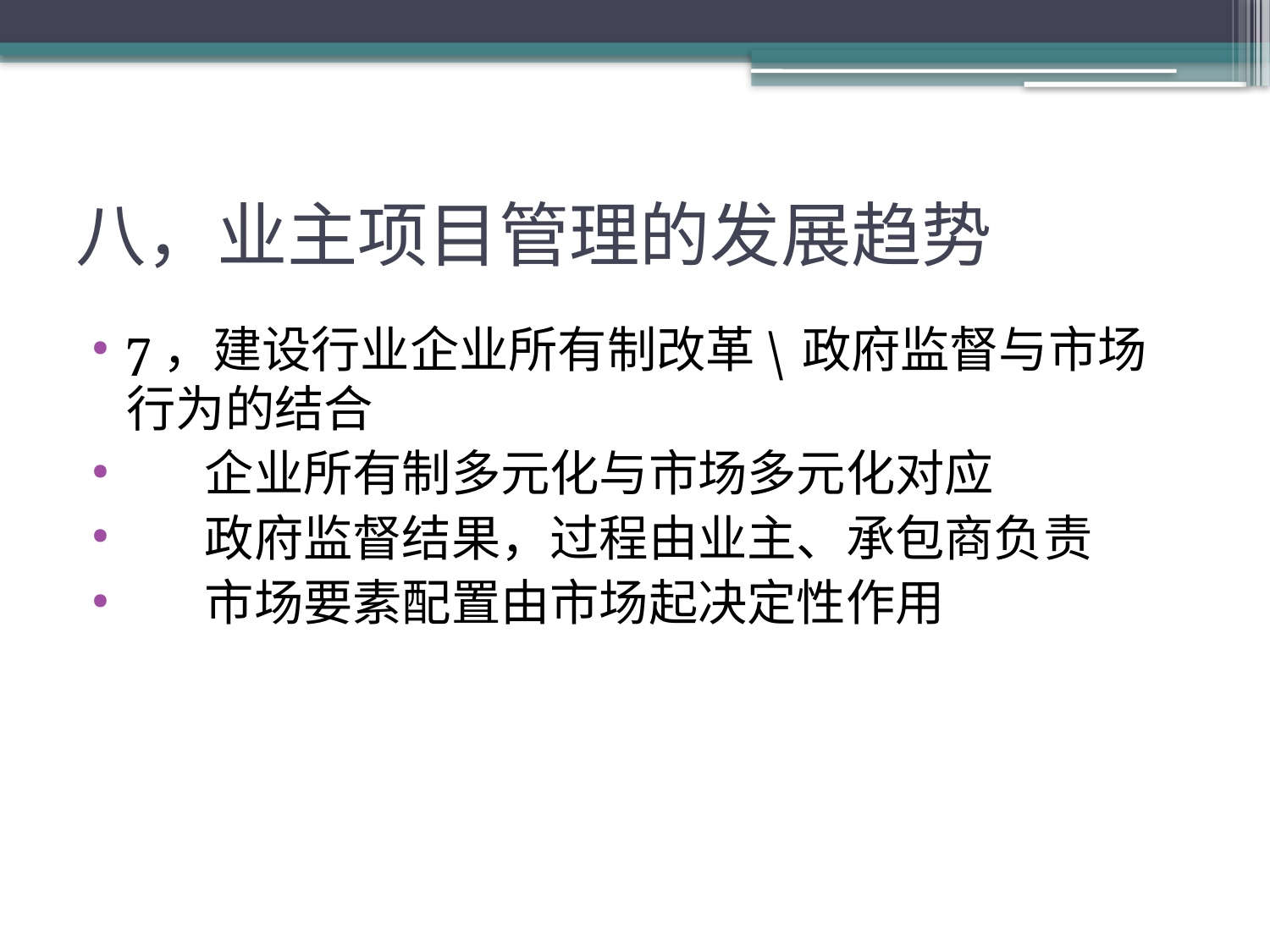

# 八，业主项目管理的发展趋势
7，建设行业企业所有制改革\政府监督与市场行为的结合
      企业所有制多元化与市场多元化对应
      政府监督结果，过程由业主、承包商负责
      市场要素配置由市场起决定性作用